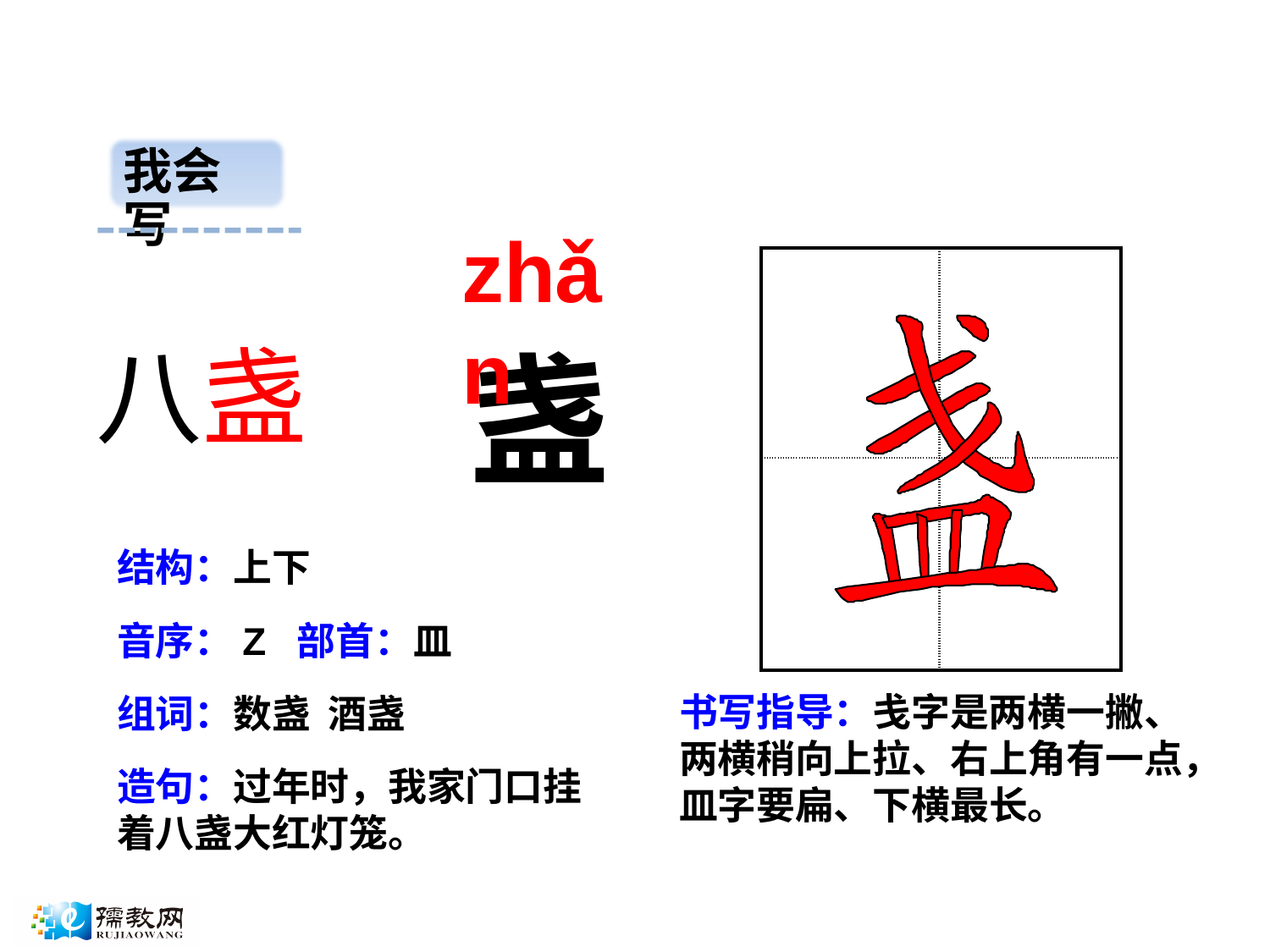

我会写

zhǎn
|  |  |
| --- | --- |
|  |  |

八盏
盏

结构：上下

音序：Z  部首：皿
书写指导：戋字是两横一撇、两横稍向上拉、右上角有一点，皿字要扁、下横最长。
组词：数盏  酒盏
造句：过年时，我家门口挂着八盏大红灯笼。